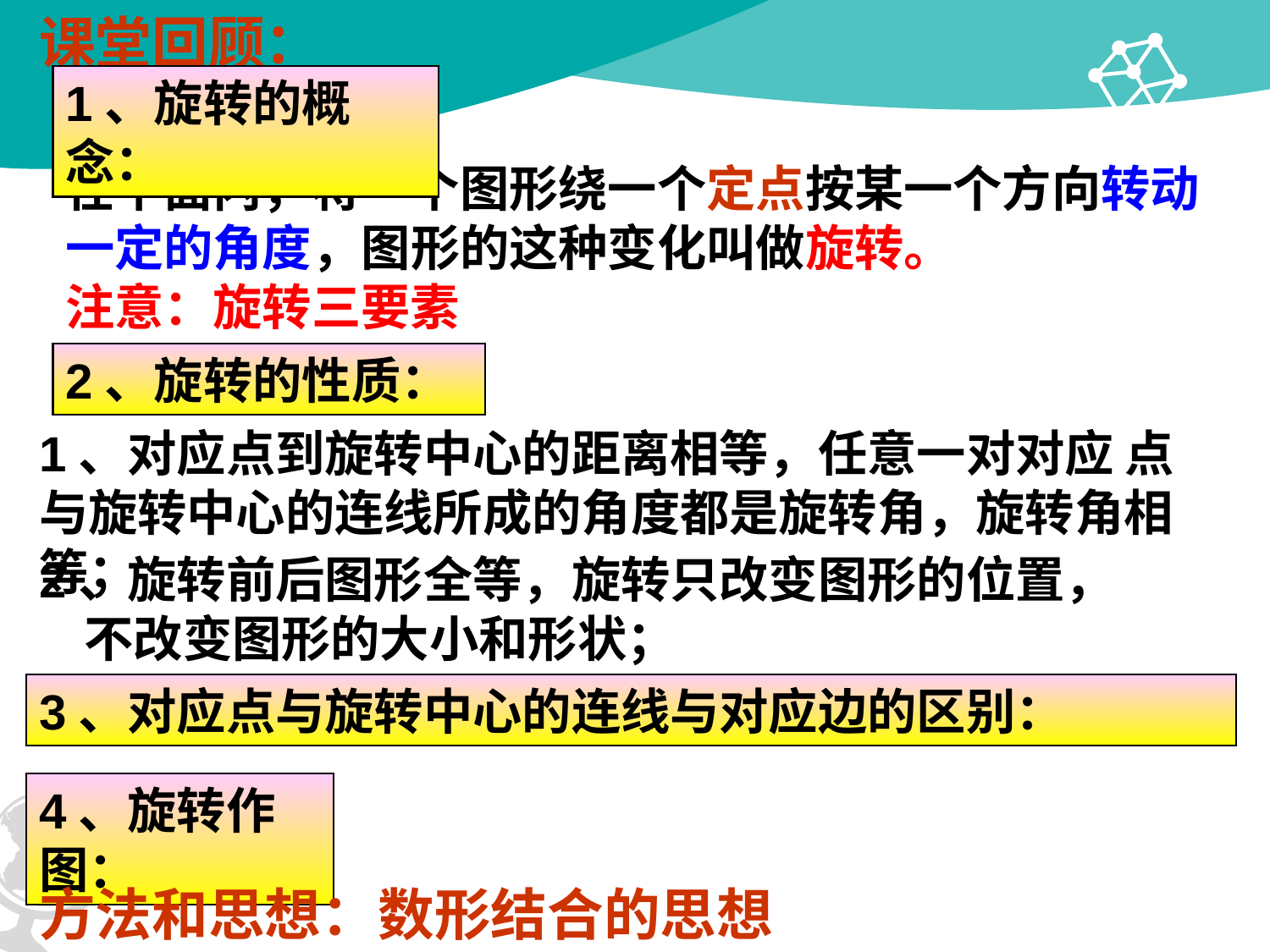

课堂回顾：
1、旋转的概念：
在平面内，将一个图形绕一个定点按某一个方向转动一定的角度，图形的这种变化叫做旋转。
注意：旋转三要素
2、旋转的性质：
1、对应点到旋转中心的距离相等，任意一对对应 点
与旋转中心的连线所成的角度都是旋转角，旋转角相等；

2、旋转前后图形全等，旋转只改变图形的位置，
   不改变图形的大小和形状；
3、对应点与旋转中心的连线与对应边的区别：
4、旋转作图：
方法和思想：数形结合的思想